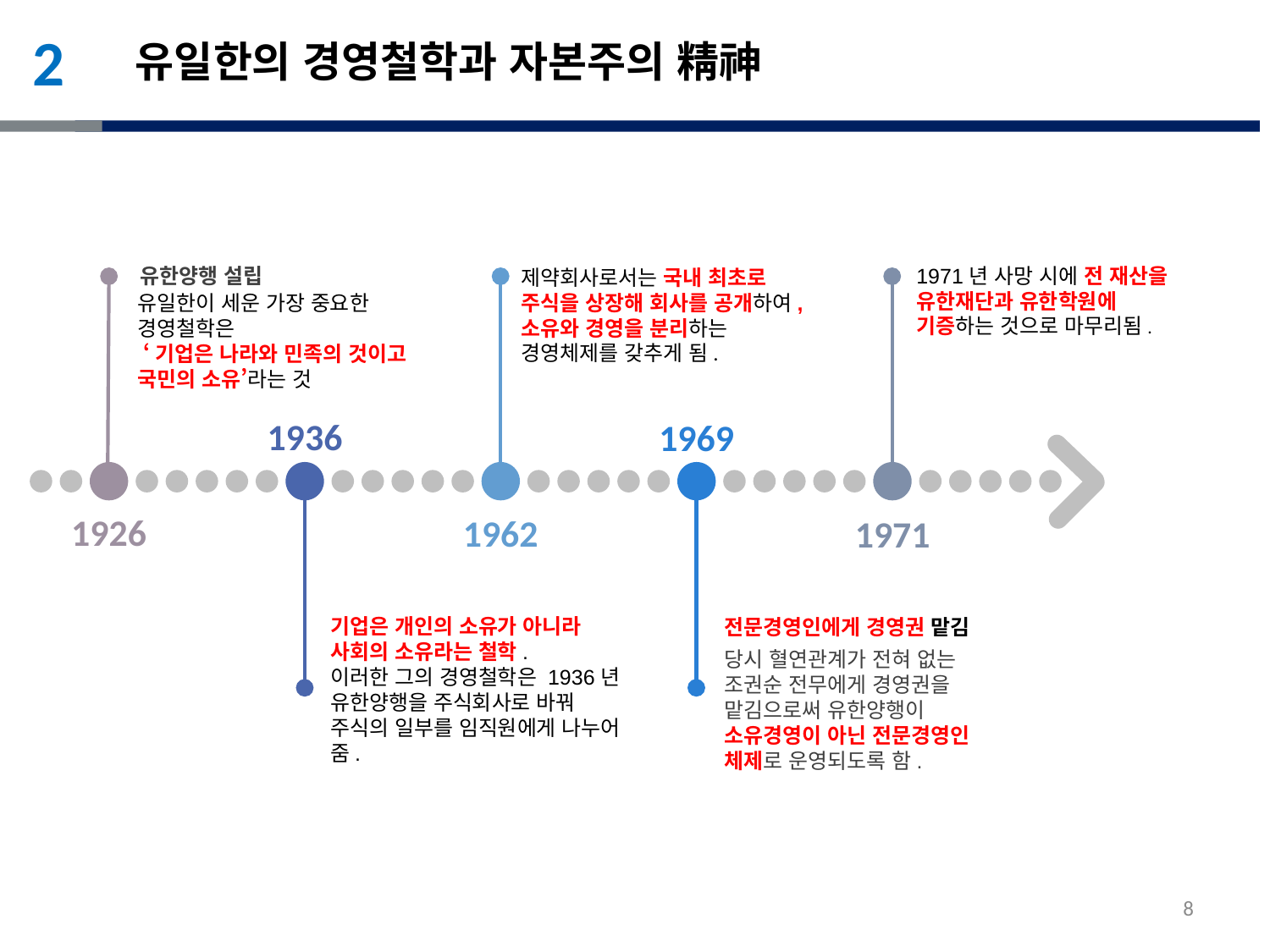

2
유일한의 경영철학과 자본주의 精神

1971년 사망 시에 전 재산을 유한재단과 유한학원에 기증하는 것으로 마무리됨.
유한양행 설립
유일한이 세운 가장 중요한 경영철학은
 ‘기업은 나라와 민족의 것이고 국민의 소유’라는 것
제약회사로서는 국내 최초로 주식을 상장해 회사를 공개하여, 소유와 경영을 분리하는 경영체제를 갖추게 됨.
1936
1969

1926
1962
1971
기업은 개인의 소유가 아니라 사회의 소유라는 철학.
이러한 그의 경영철학은 1936년 유한양행을 주식회사로 바꿔 주식의 일부를 임직원에게 나누어 줌.
전문경영인에게 경영권 맡김
당시 혈연관계가 전혀 없는 조권순 전무에게 경영권을 맡김으로써 유한양행이 소유경영이 아닌 전문경영인 체제로 운영되도록 함.
8